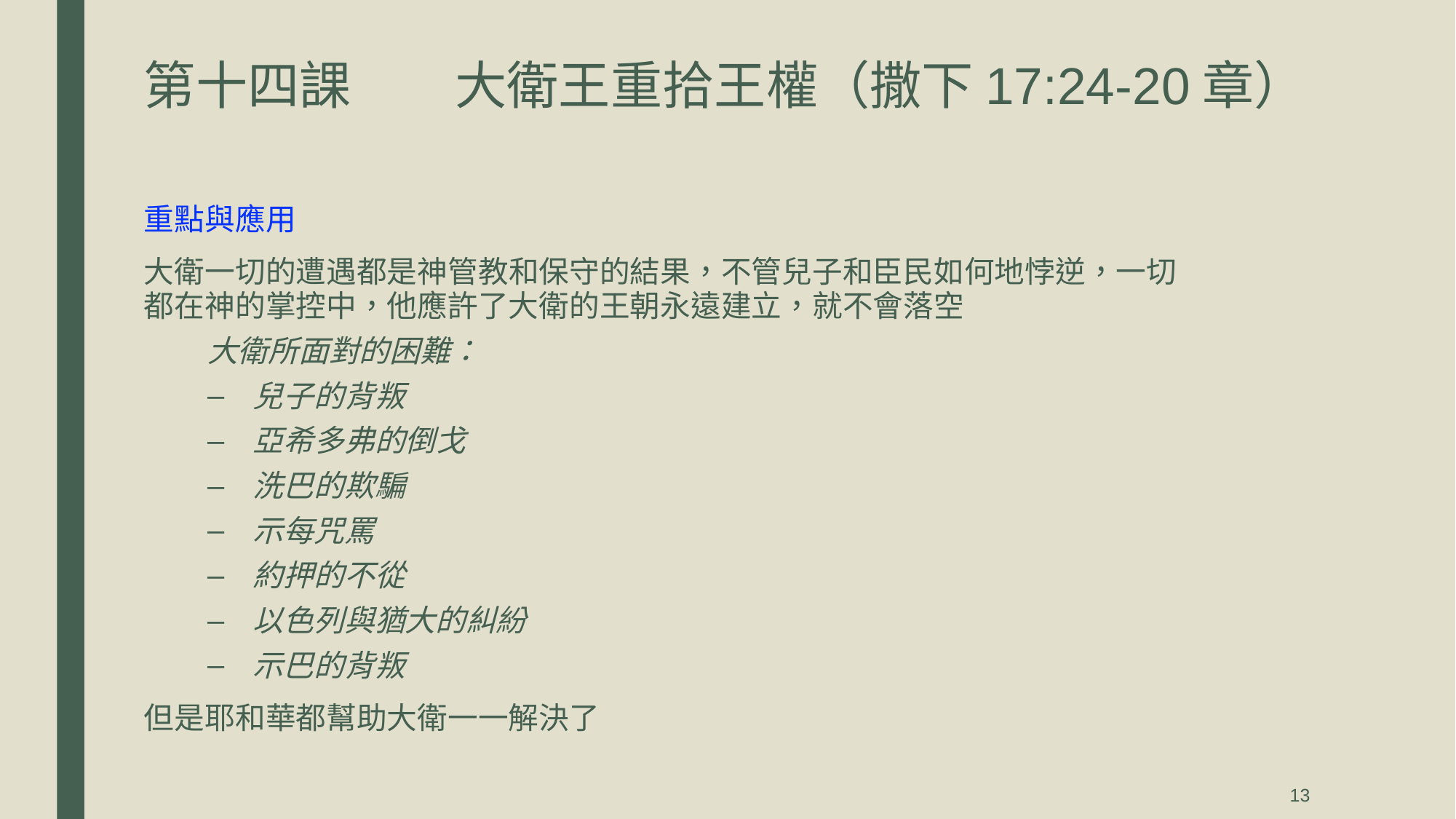

第十四課	大衛王重拾王權（撒下17:24-20章）
重點與應用
大衛一切的遭遇都是神管教和保守的結果，不管兒子和臣民如何地悖逆，一切都在神的掌控中，他應許了大衛的王朝永遠建立，就不會落空
大衛所面對的困難：
兒子的背叛
亞希多弗的倒戈
洗巴的欺騙
示每咒罵
約押的不從
以色列與猶大的糾紛
示巴的背叛
但是耶和華都幫助大衛一一解決了
13